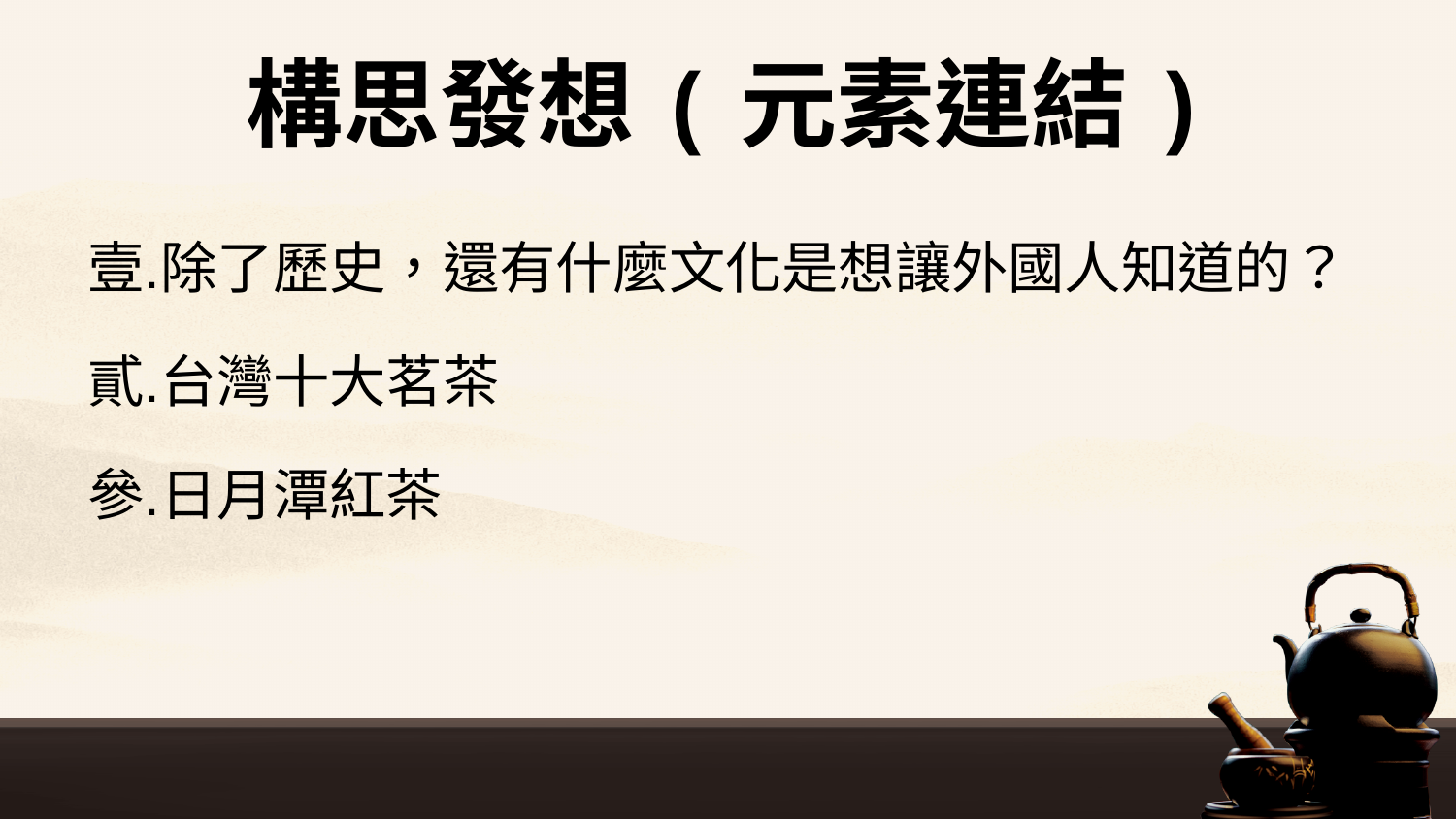

# 構思發想(元素連結)
除了歷史，還有什麼文化是想讓外國人知道的？
台灣十大茗茶
日月潭紅茶